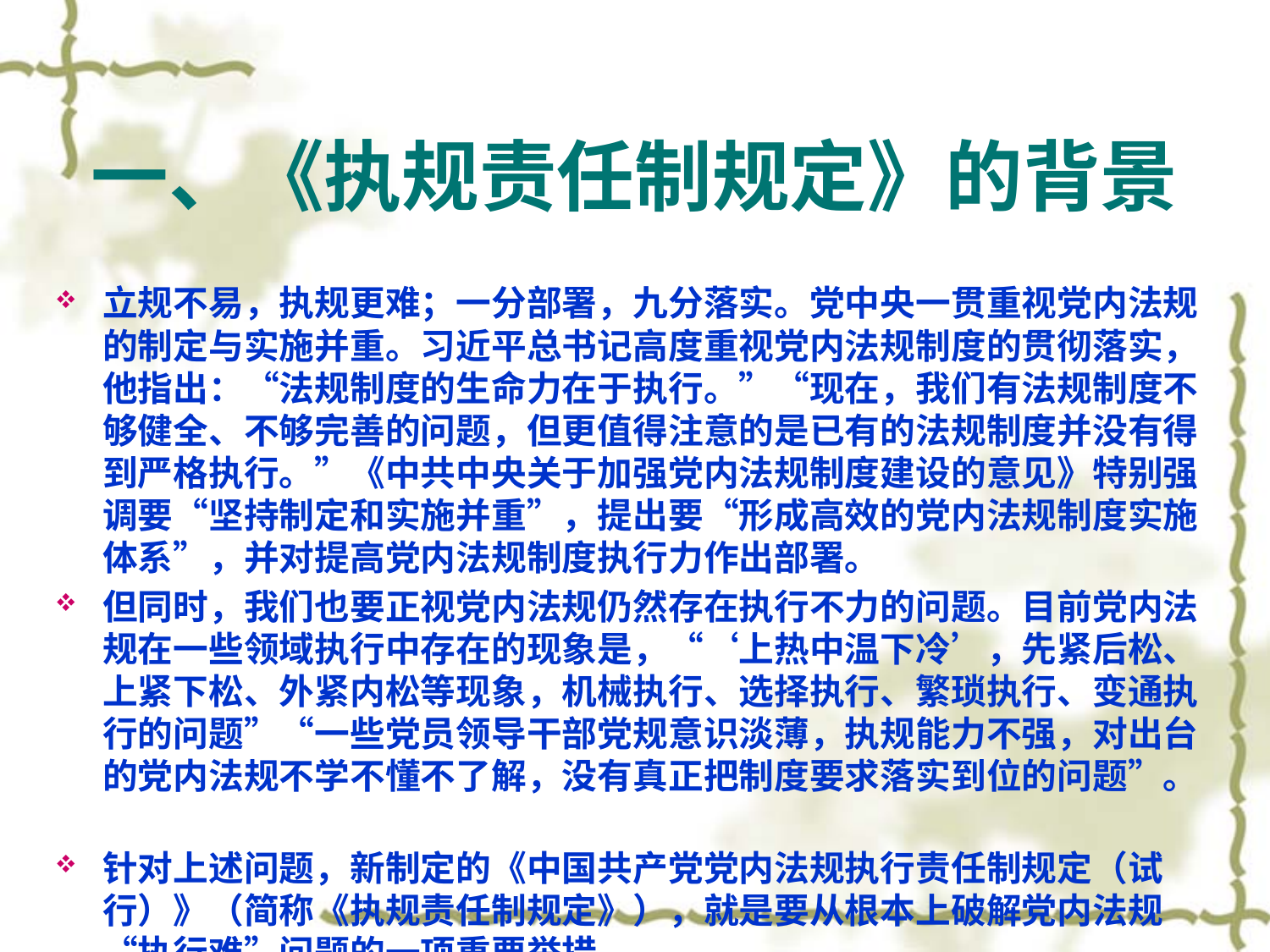

# 一、《执规责任制规定》的背景
立规不易，执规更难；一分部署，九分落实。党中央一贯重视党内法规的制定与实施并重。习近平总书记高度重视党内法规制度的贯彻落实，他指出：“法规制度的生命力在于执行。”“现在，我们有法规制度不够健全、不够完善的问题，但更值得注意的是已有的法规制度并没有得到严格执行。”《中共中央关于加强党内法规制度建设的意见》特别强调要“坚持制定和实施并重”，提出要“形成高效的党内法规制度实施体系”，并对提高党内法规制度执行力作出部署。
但同时，我们也要正视党内法规仍然存在执行不力的问题。目前党内法规在一些领域执行中存在的现象是，“‘上热中温下冷’，先紧后松、上紧下松、外紧内松等现象，机械执行、选择执行、繁琐执行、变通执行的问题”“一些党员领导干部党规意识淡薄，执规能力不强，对出台的党内法规不学不懂不了解，没有真正把制度要求落实到位的问题”。
针对上述问题，新制定的《中国共产党党内法规执行责任制规定（试行）》（简称《执规责任制规定》），就是要从根本上破解党内法规“执行难”问题的一项重要举措。